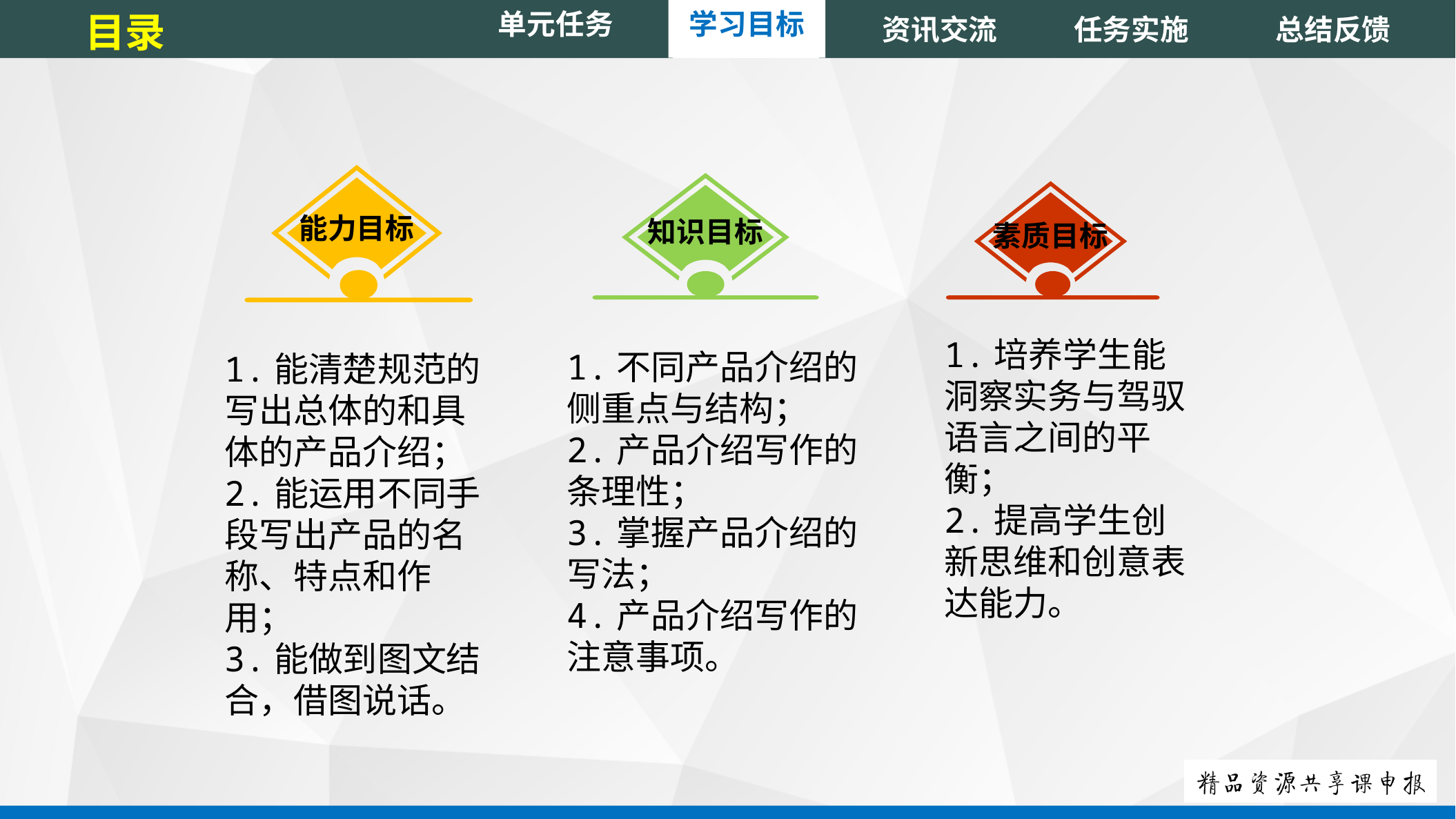

单元任务
目录
资讯交流
任务实施
总结反馈

学习目标

能力目标
知识目标
素质目标

1.培养学生能洞察实务与驾驭语言之间的平衡；
2.提高学生创新思维和创意表达能力。
1.不同产品介绍的侧重点与结构；
2.产品介绍写作的条理性；
3.掌握产品介绍的写法；
4.产品介绍写作的注意事项。
1.能清楚规范的写出总体的和具体的产品介绍；
2.能运用不同手段写出产品的名称、特点和作用；
3.能做到图文结合，借图说话。